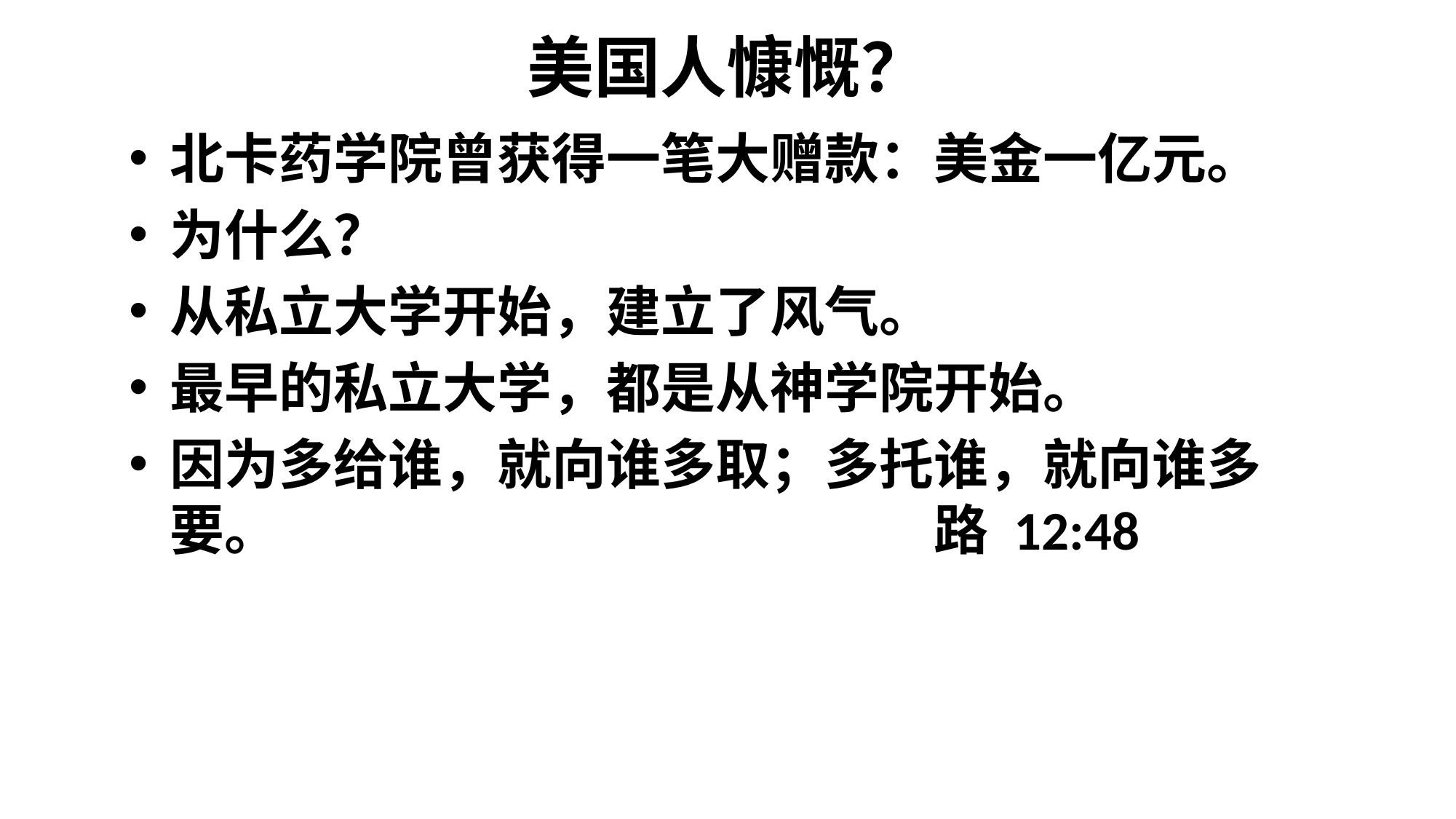

# 美国人慷慨？
北卡药学院曾获得一笔大赠款：美金一亿元。
为什么？
从私立大学开始，建立了风气。
最早的私立大学，都是从神学院开始。
因为多给谁，就向谁多取；多托谁，就向谁多要。						路 12:48